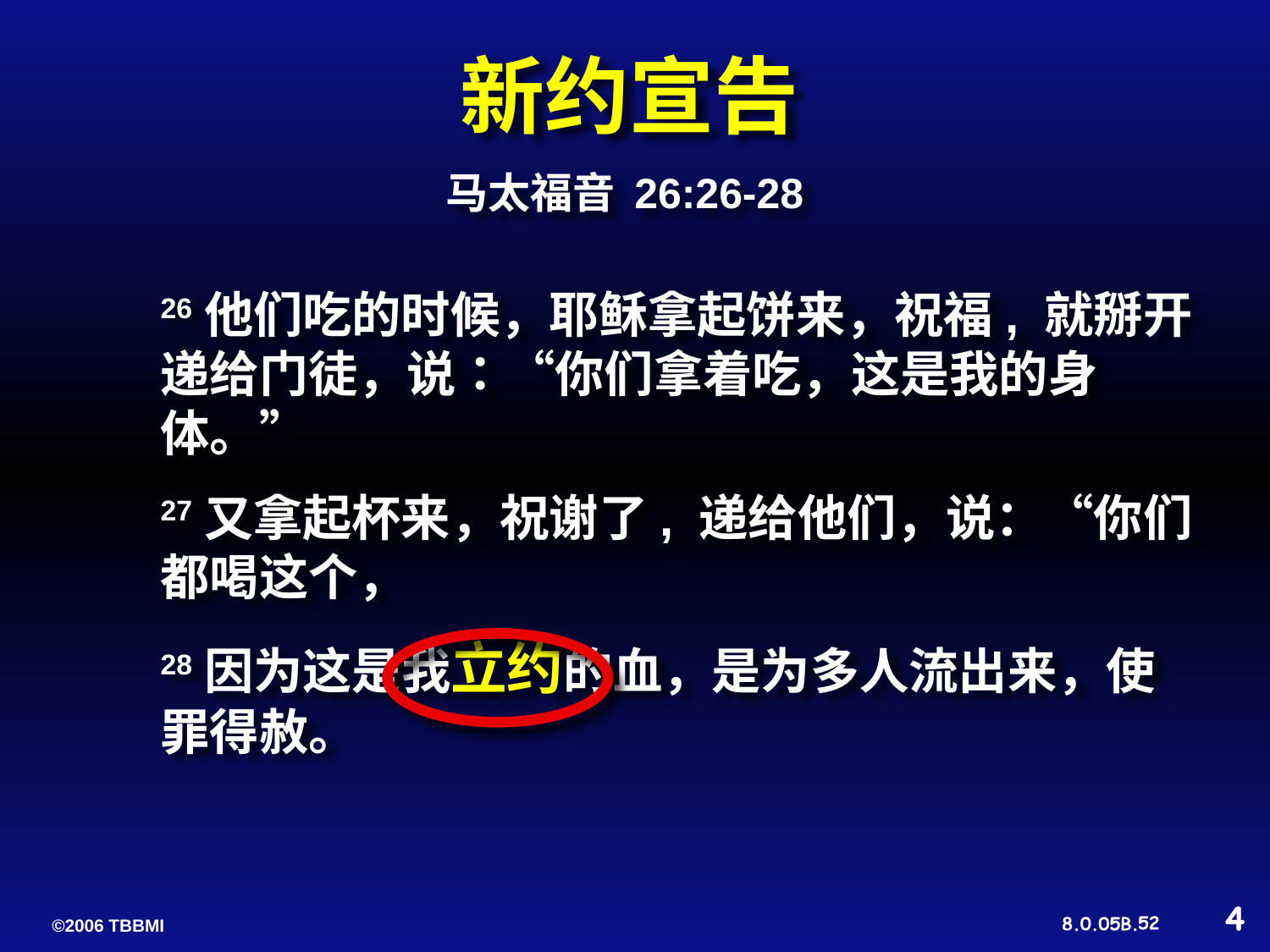

新约宣告
马太福音 26:26-28
26他们吃的时候，耶稣拿起饼来，祝福, 就掰开递给门徒，说：“你们拿着吃，这是我的身体。”
27又拿起杯来，祝谢了, 递给他们，说：“你们都喝这个，
28因为这是我立约的血，是为多人流出来，使罪得赦。

4

52